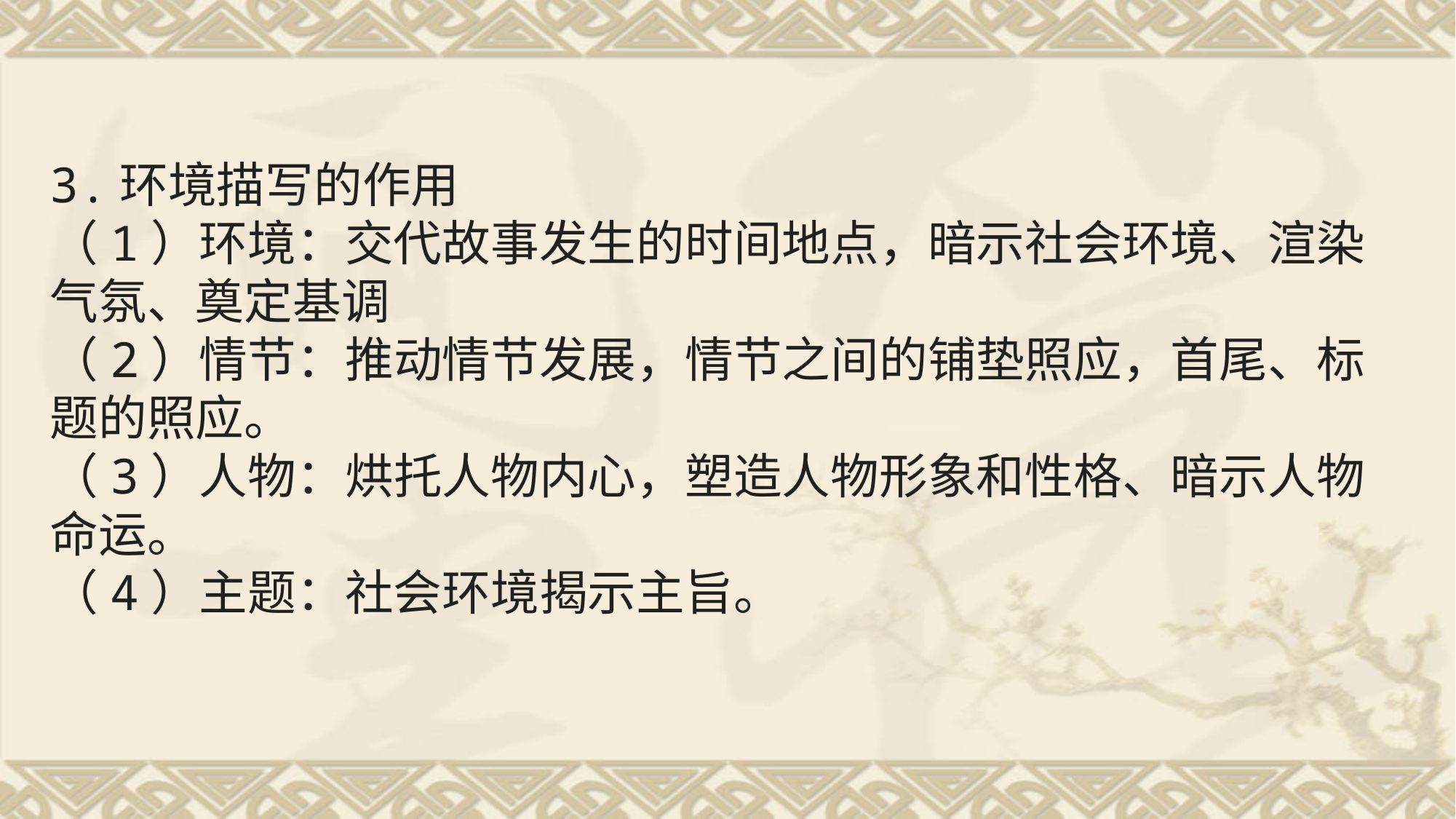

3.环境描写的作用
（1）环境：交代故事发生的时间地点，暗示社会环境、渲染气氛、奠定基调
（2）情节：推动情节发展，情节之间的铺垫照应，首尾、标题的照应。
（3）人物：烘托人物内心，塑造人物形象和性格、暗示人物命运。
（4）主题：社会环境揭示主旨。